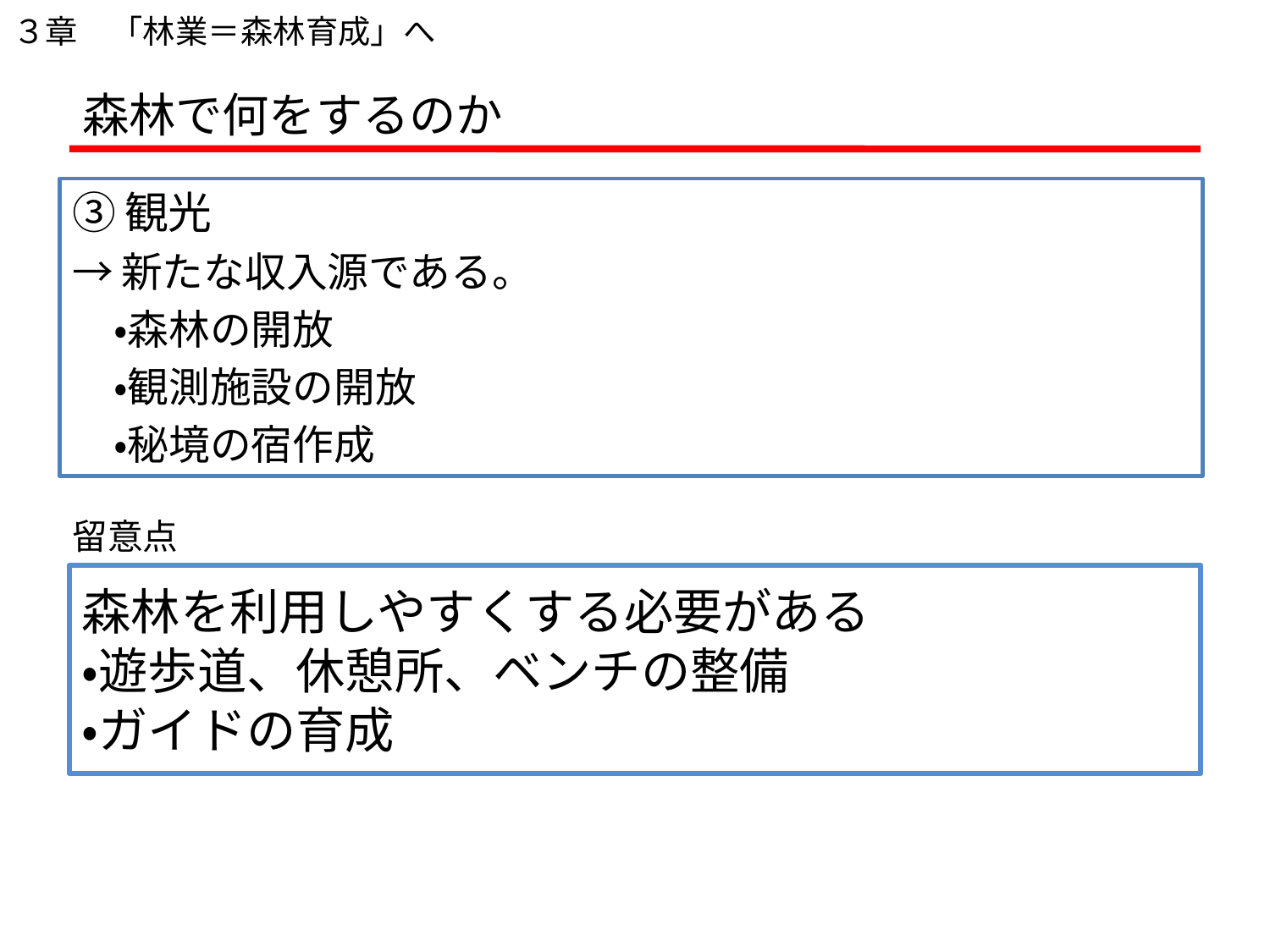

３章　「林業＝森林育成」へ
# 森林で何をするのか
③観光
→新たな収入源である。
　・森林の開放
　・観測施設の開放
　・秘境の宿作成
留意点
森林を利用しやすくする必要がある
・遊歩道、休憩所、ベンチの整備
・ガイドの育成